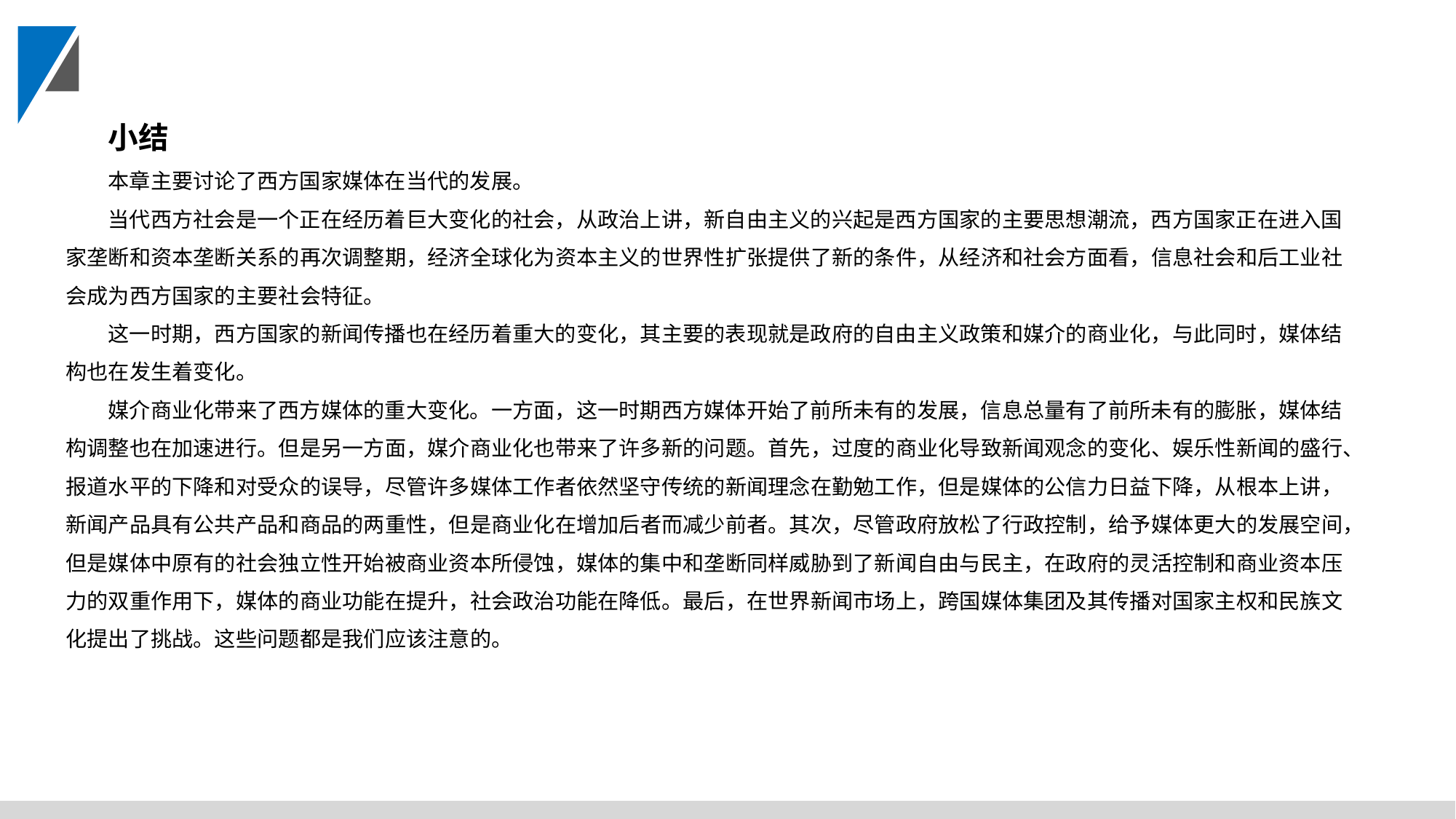

小结
本章主要讨论了西方国家媒体在当代的发展。
当代西方社会是一个正在经历着巨大变化的社会，从政治上讲，新自由主义的兴起是西方国家的主要思想潮流，西方国家正在进入国家垄断和资本垄断关系的再次调整期，经济全球化为资本主义的世界性扩张提供了新的条件，从经济和社会方面看，信息社会和后工业社会成为西方国家的主要社会特征。
这一时期，西方国家的新闻传播也在经历着重大的变化，其主要的表现就是政府的自由主义政策和媒介的商业化，与此同时，媒体结构也在发生着变化。
媒介商业化带来了西方媒体的重大变化。一方面，这一时期西方媒体开始了前所未有的发展，信息总量有了前所未有的膨胀，媒体结构调整也在加速进行。但是另一方面，媒介商业化也带来了许多新的问题。首先，过度的商业化导致新闻观念的变化、娱乐性新闻的盛行、报道水平的下降和对受众的误导，尽管许多媒体工作者依然坚守传统的新闻理念在勤勉工作，但是媒体的公信力日益下降，从根本上讲，新闻产品具有公共产品和商品的两重性，但是商业化在增加后者而减少前者。其次，尽管政府放松了行政控制，给予媒体更大的发展空间，但是媒体中原有的社会独立性开始被商业资本所侵蚀，媒体的集中和垄断同样威胁到了新闻自由与民主，在政府的灵活控制和商业资本压力的双重作用下，媒体的商业功能在提升，社会政治功能在降低。最后，在世界新闻市场上，跨国媒体集团及其传播对国家主权和民族文化提出了挑战。这些问题都是我们应该注意的。